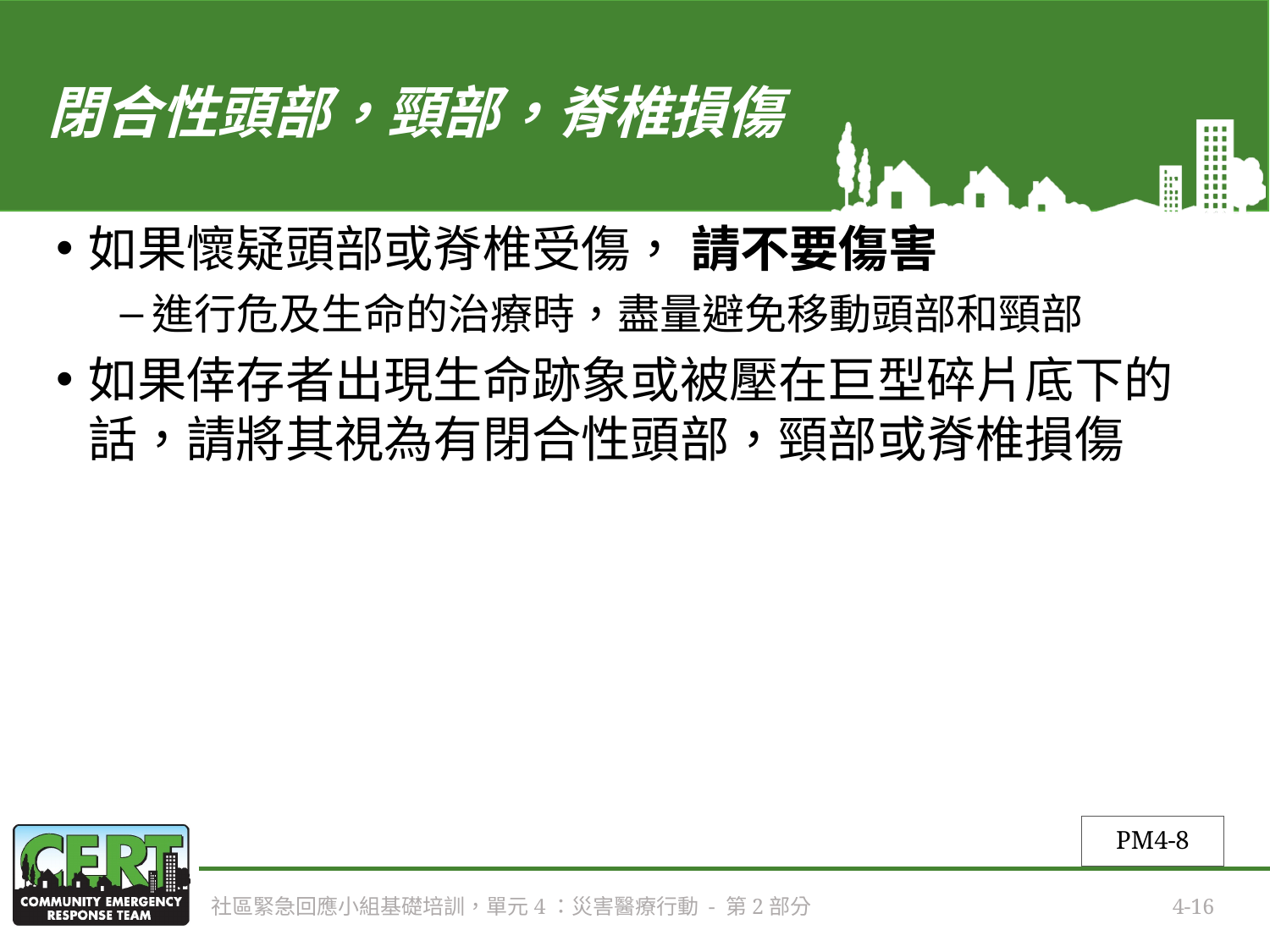

# 閉合性頭部，頸部，脊椎損傷
如果懷疑頭部或脊椎受傷， 請不要傷害
進行危及生命的治療時，盡量避免移動頭部和頸部
如果倖存者出現生命跡象或被壓在巨型碎片底下的話，請將其視為有閉合性頭部，頸部或脊椎損傷
PM4-8
社區緊急回應小組基礎培訓，單元4：災害醫療行動 - 第2部分
4-16